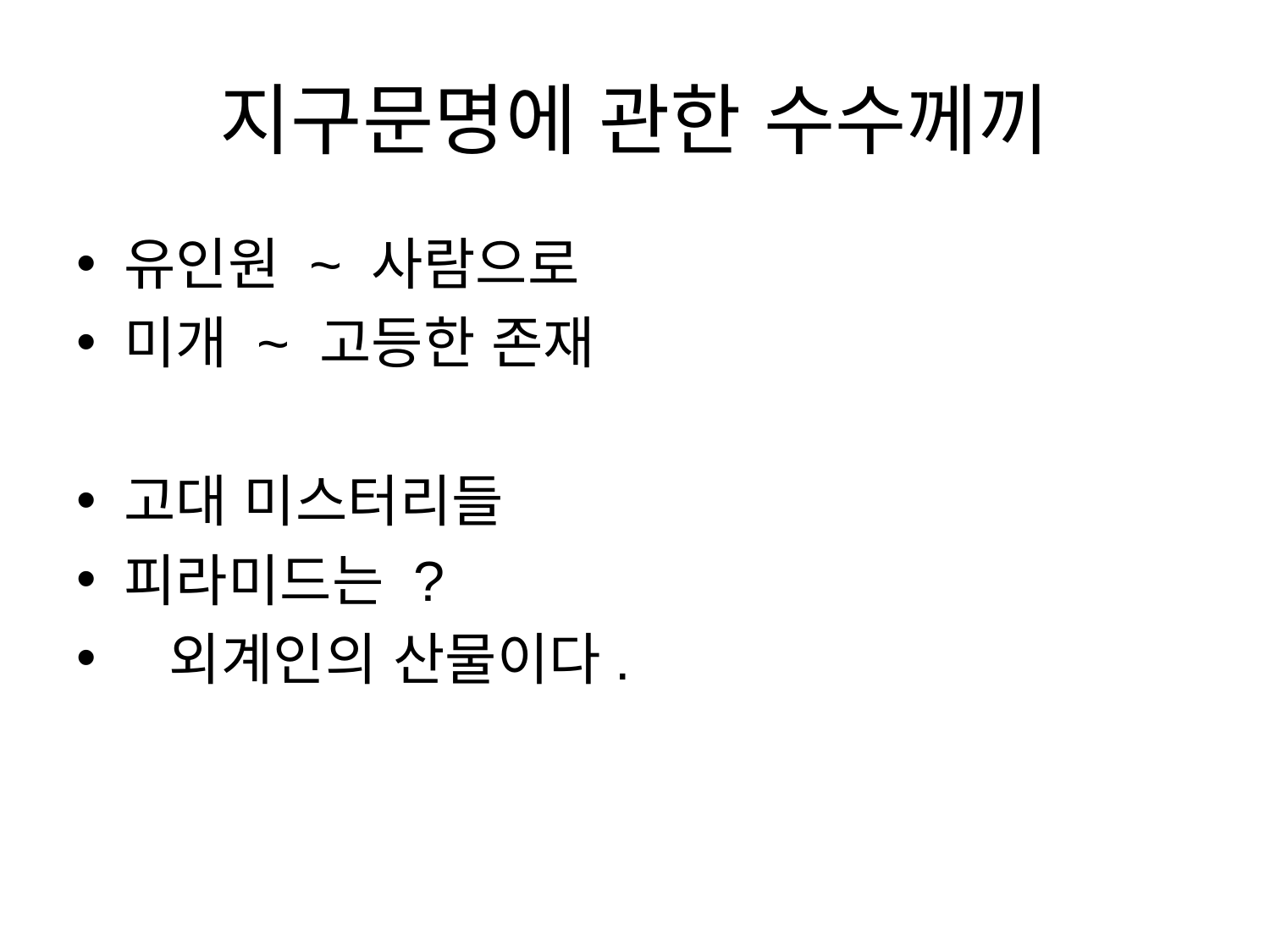

# 지구문명에 관한 수수께끼
유인원 ~ 사람으로
미개 ~ 고등한 존재

고대 미스터리들
피라미드는 ?
  외계인의 산물이다.